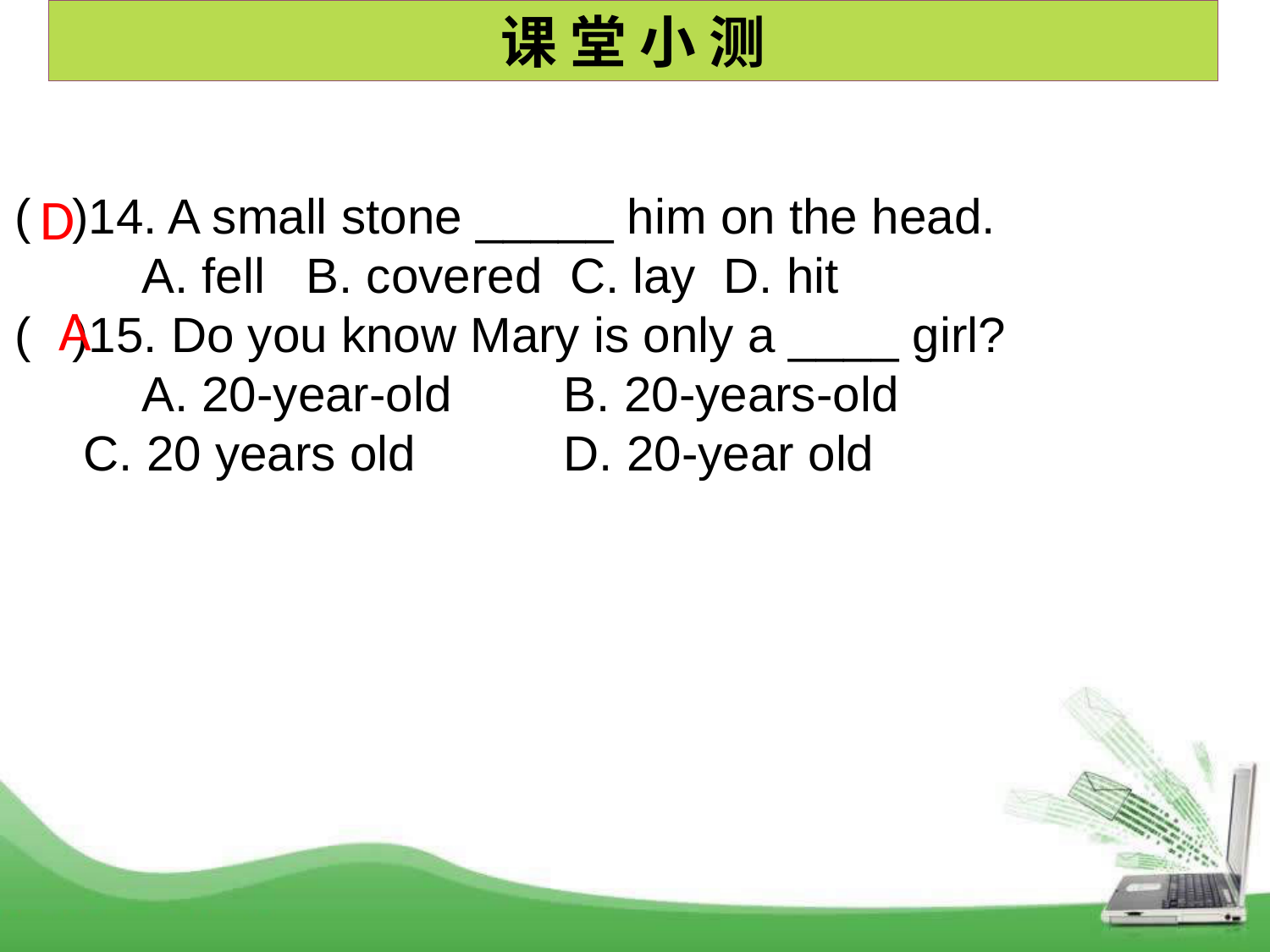

课 堂 小 测
D
(   )14. A small stone _____ him on the head.
	A. fell   B. covered  C. lay  D. hit
(   )15. Do you know Mary is only a ____ girl?
	A. 20-year-old	   B. 20-years-old
     C. 20 years old	   D. 20-year old
A